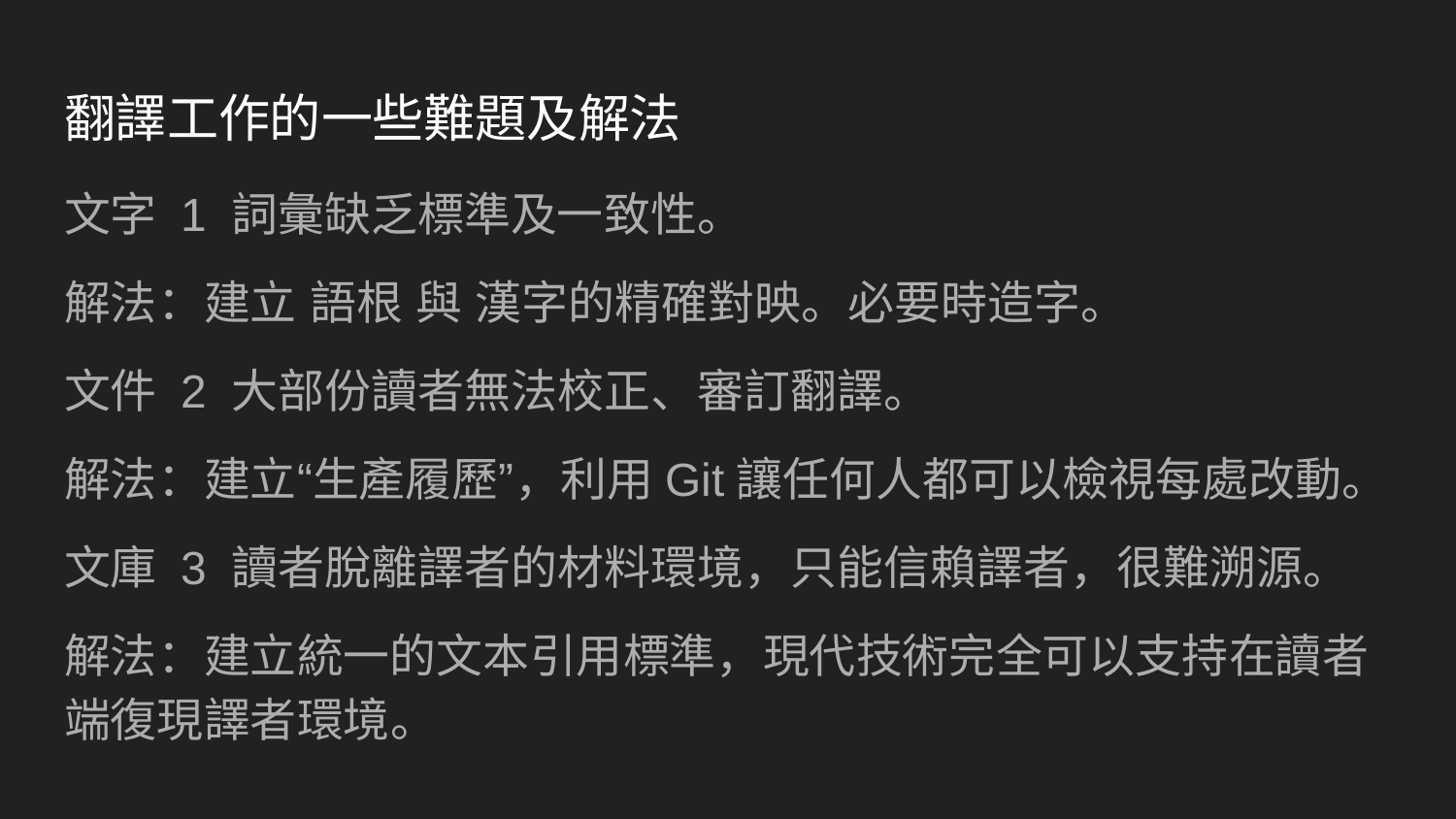

# 翻譯工作的一些難題及解法
文字 1 詞彙缺乏標準及一致性。
解法：建立 語根 與 漢字的精確對映。必要時造字。
文件 2 大部份讀者無法校正、審訂翻譯。
解法：建立“生產履歷”，利用Git讓任何人都可以檢視每處改動。
文庫 3 讀者脫離譯者的材料環境，只能信賴譯者，很難溯源。
解法：建立統一的文本引用標準，現代技術完全可以支持在讀者端復現譯者環境。